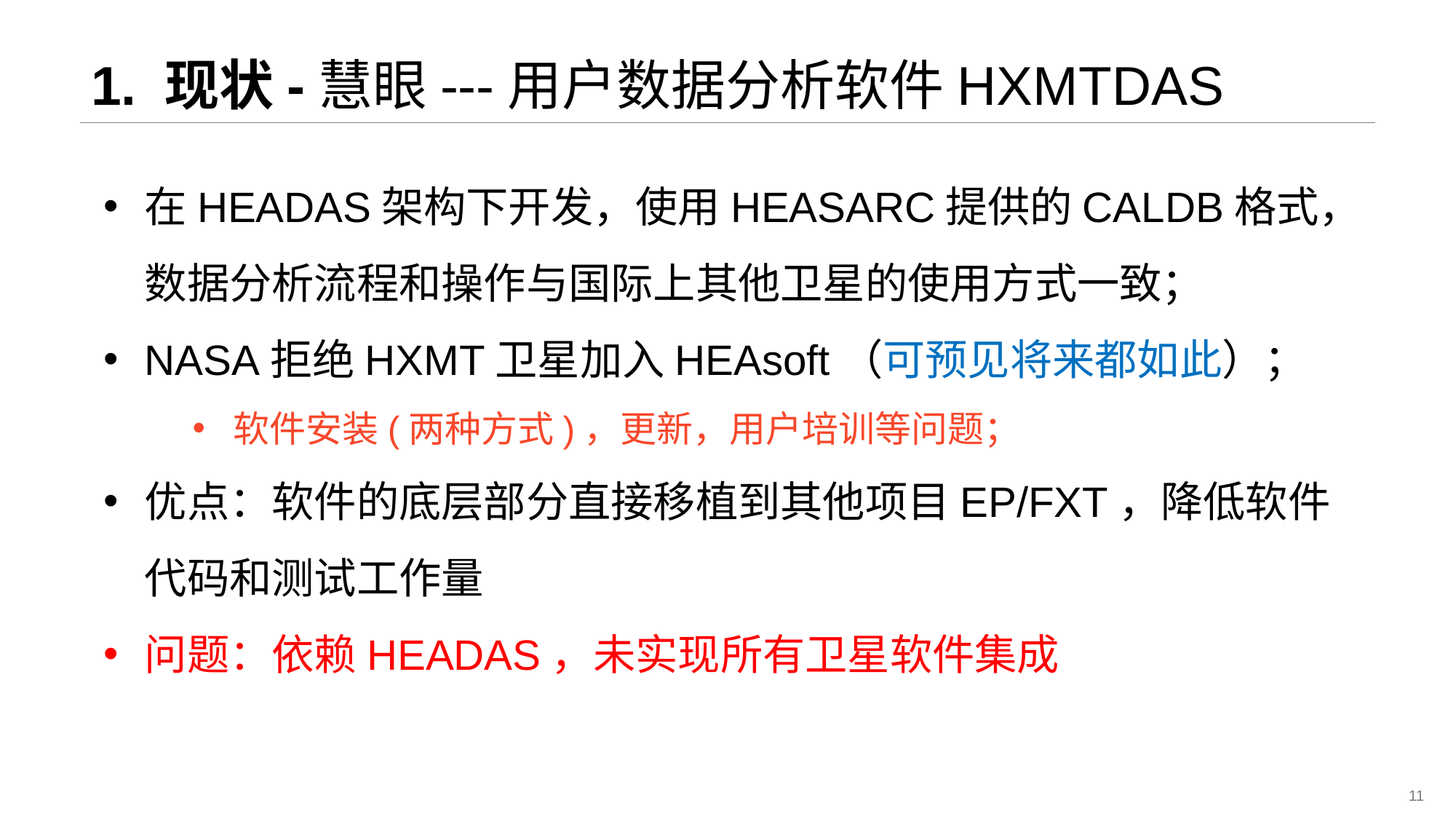

# 1. 现状-慧眼---用户数据分析软件HXMTDAS
在HEADAS架构下开发，使用HEASARC提供的CALDB格式，数据分析流程和操作与国际上其他卫星的使用方式一致；
NASA拒绝HXMT卫星加入HEAsoft（可预见将来都如此）；
软件安装(两种方式)，更新，用户培训等问题；
优点：软件的底层部分直接移植到其他项目EP/FXT，降低软件代码和测试工作量
问题：依赖HEADAS，未实现所有卫星软件集成

11